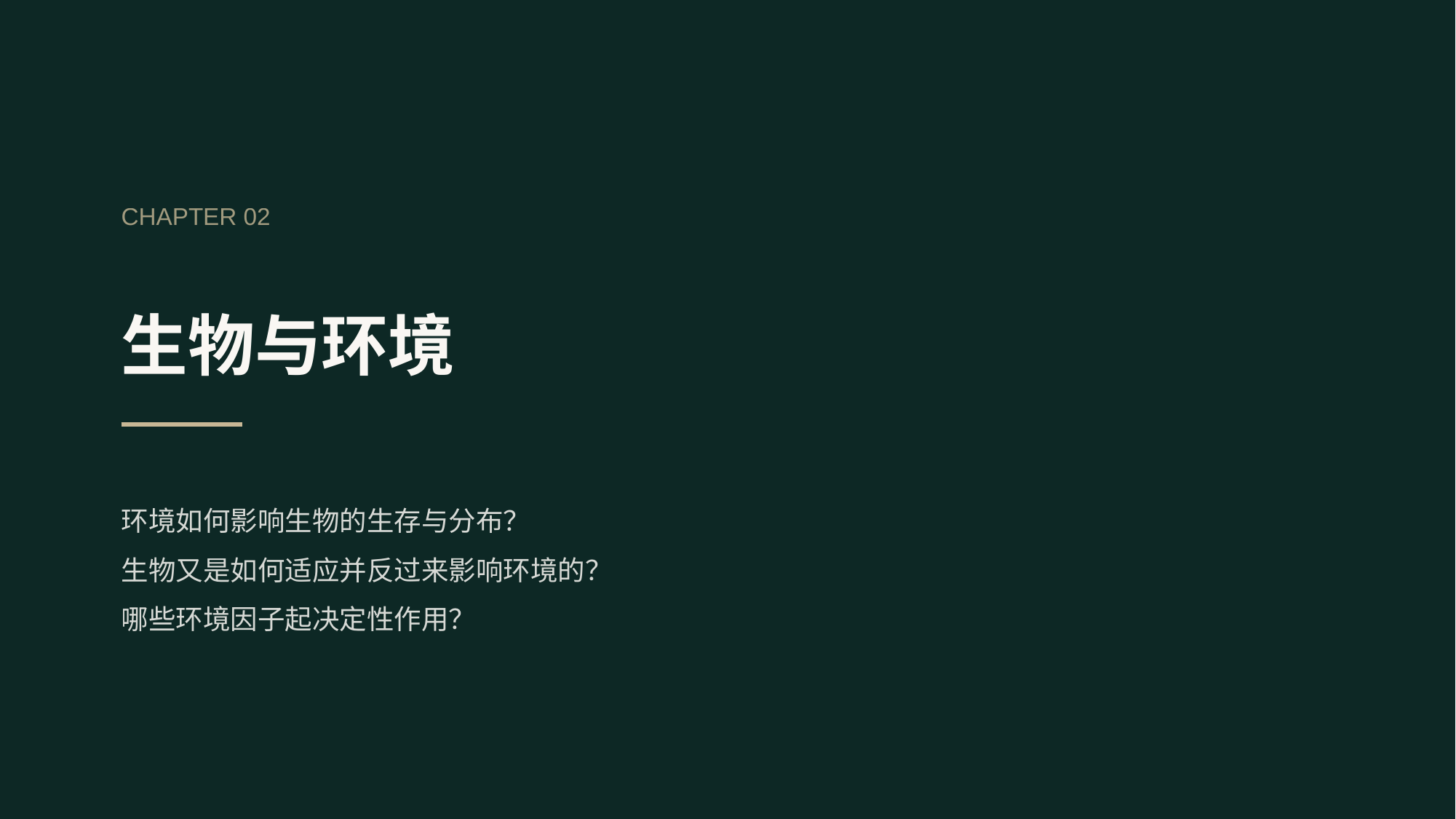

CHAPTER 02
生物与环境
环境如何影响生物的生存与分布？
生物又是如何适应并反过来影响环境的？
哪些环境因子起决定性作用？